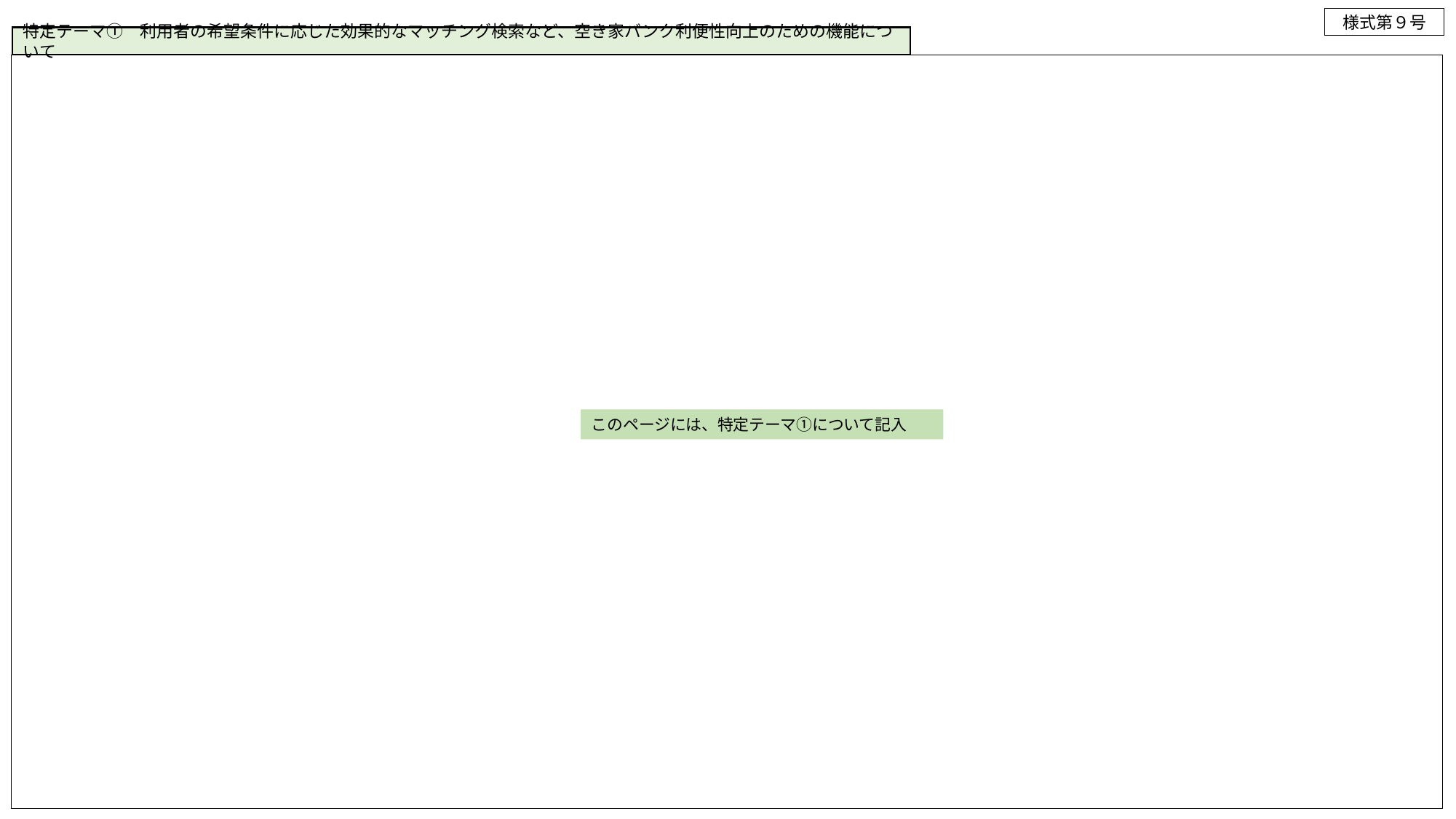

様式第９号
特定テーマ①　利用者の希望条件に応じた効果的なマッチング検索など、空き家バンク利便性向上のための機能について

このページには、特定テーマ①について記入